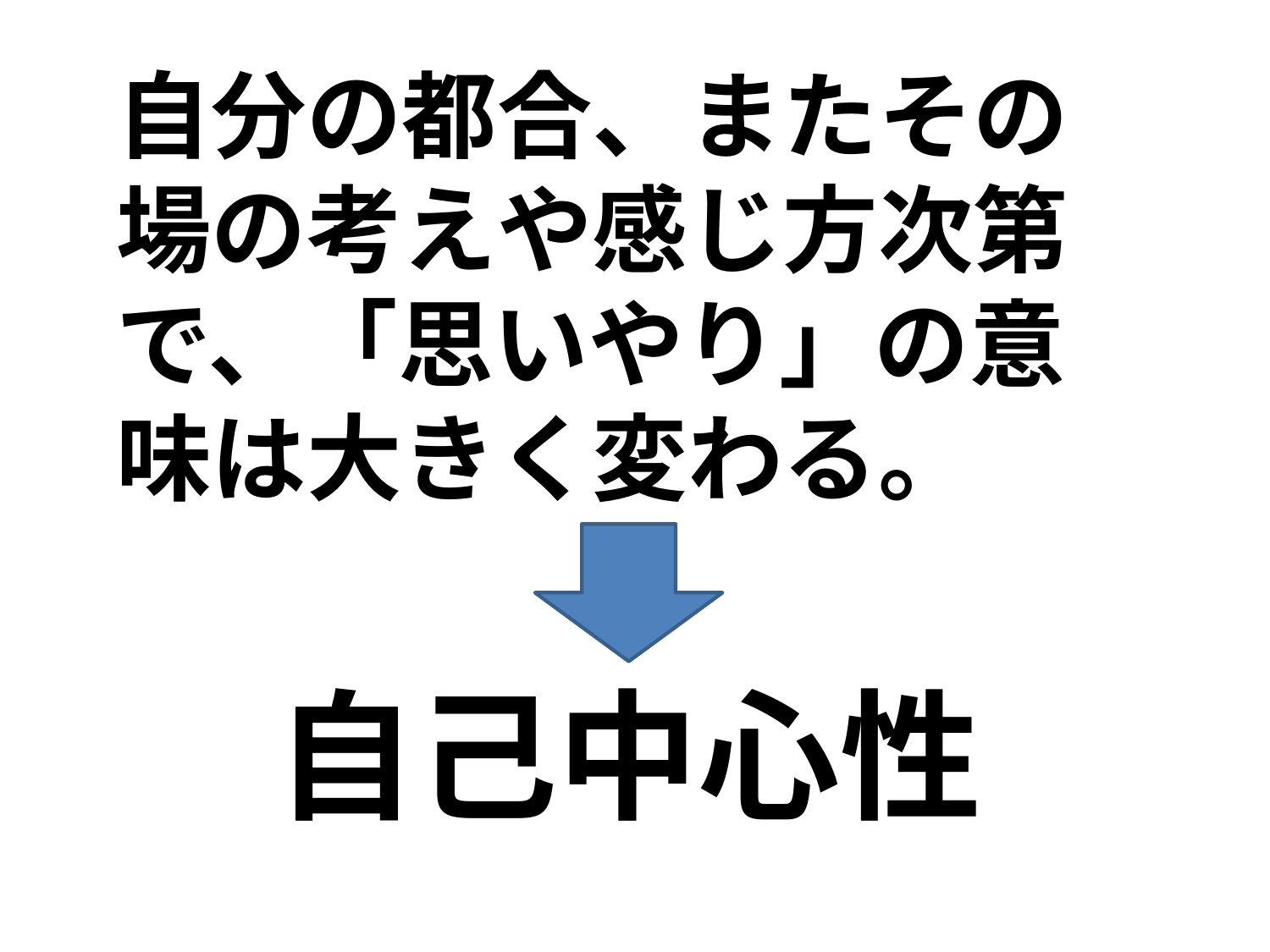

自分の都合、またその場の考えや感じ方次第で、「思いやり」の意味は大きく変わる。

自己中心性